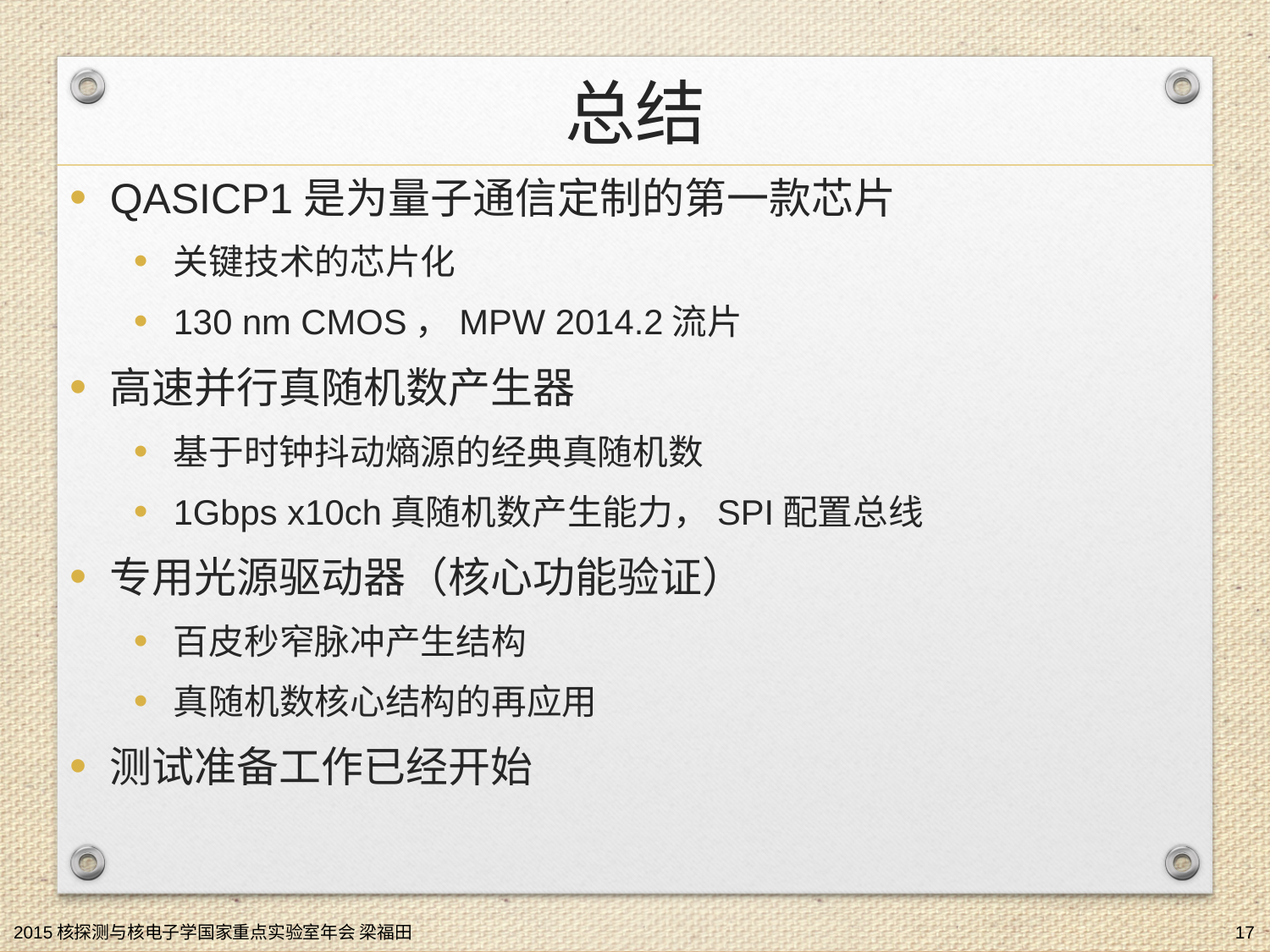

# 总结
QASICP1是为量子通信定制的第一款芯片
关键技术的芯片化
130 nm CMOS，MPW 2014.2流片
高速并行真随机数产生器
基于时钟抖动熵源的经典真随机数
1Gbps x10ch真随机数产生能力，SPI配置总线
专用光源驱动器（核心功能验证）
百皮秒窄脉冲产生结构
真随机数核心结构的再应用
测试准备工作已经开始
2015核探测与核电子学国家重点实验室年会 梁福田
17